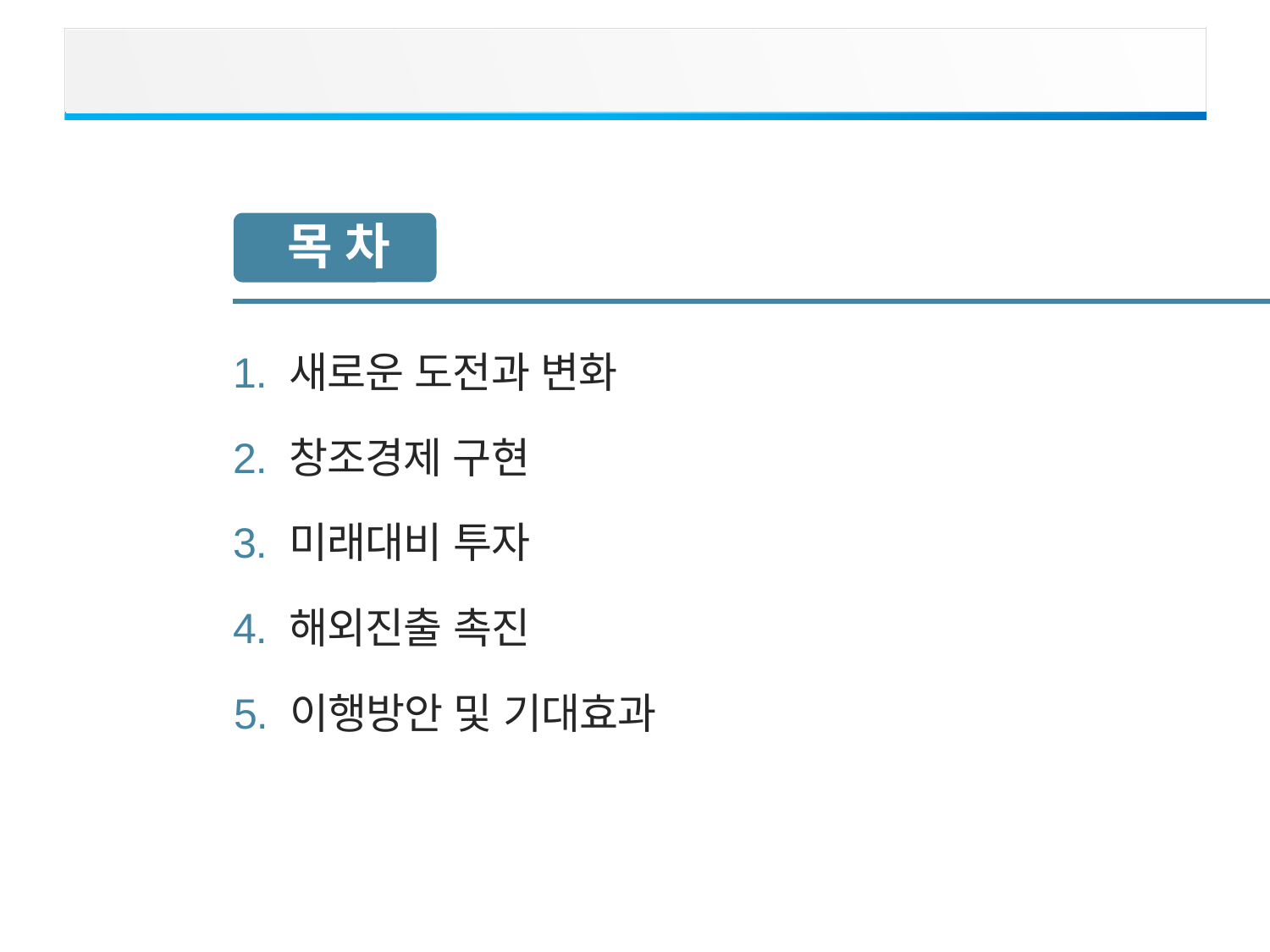

목 차

1. 새로운 도전과 변화
2. 창조경제 구현
3. 미래대비 투자
4. 해외진출 촉진
5. 이행방안 및 기대효과